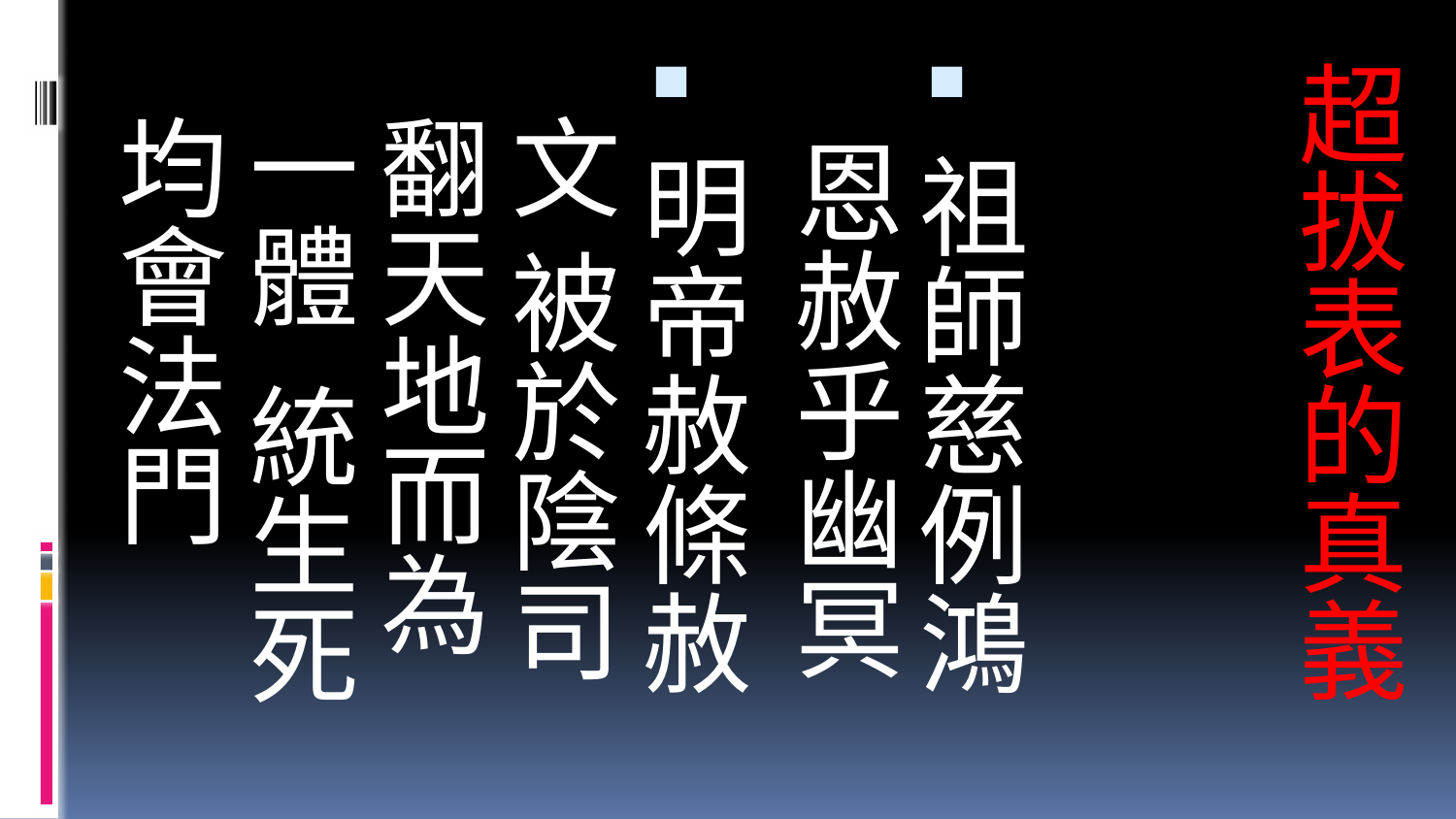

祖師慈例鴻  恩赦乎幽冥
明帝赦條赦文 被於陰司翻天地而為一體  統生死均會法門
# 超拔表的真義